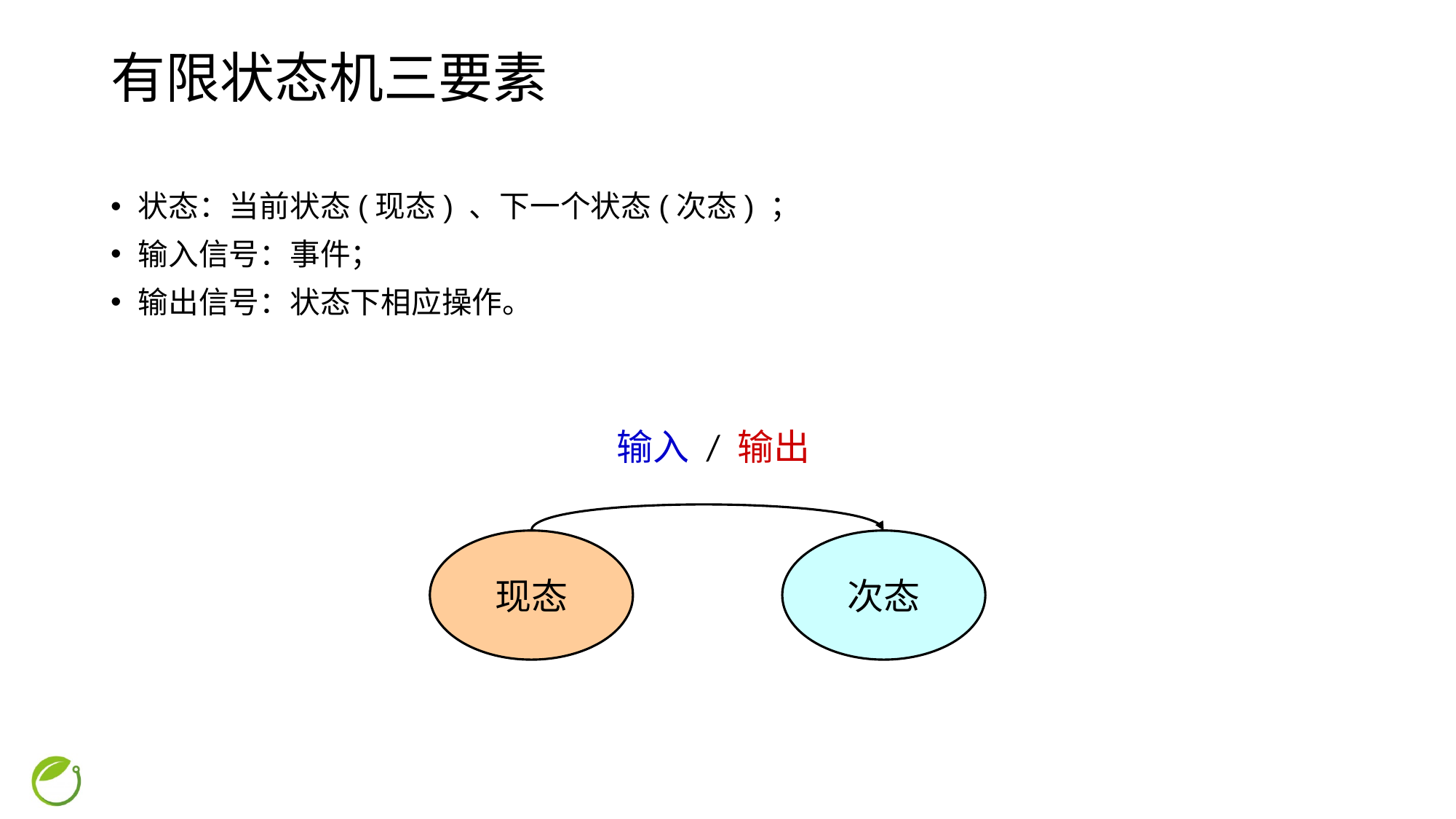

# 有限状态机三要素
状态：当前状态(现态) 、下一个状态(次态) ；
输入信号：事件；
输出信号：状态下相应操作。
输入 / 输出
现态
次态